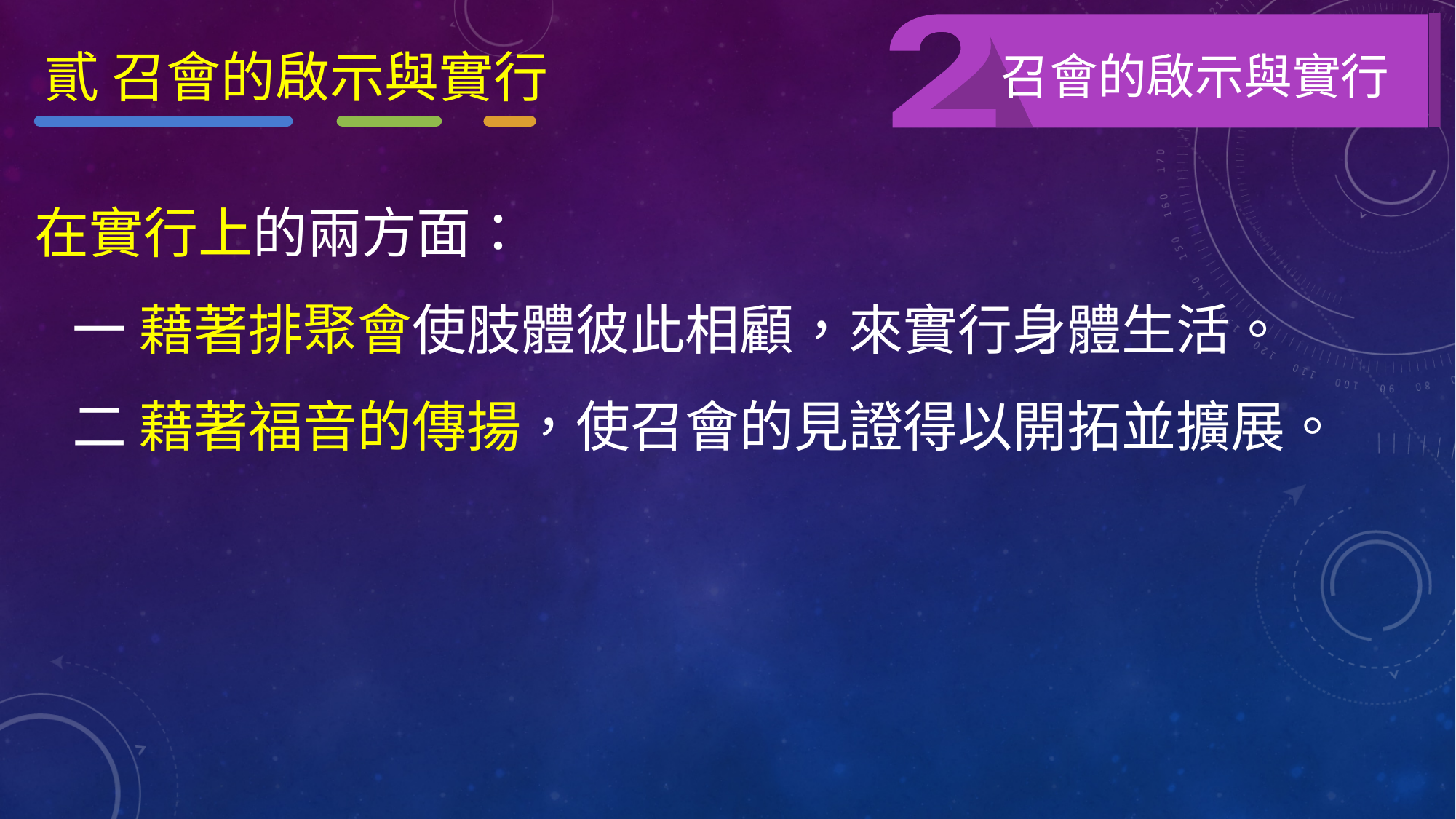

召會的啟示與實行

貳 召會的啟示與實行
召會的啟示與實行

在實行上的兩方面：
  一 藉著排聚會使肢體彼此相顧，來實行身體生活。
  二 藉著福音的傳揚，使召會的見證得以開拓並擴展。